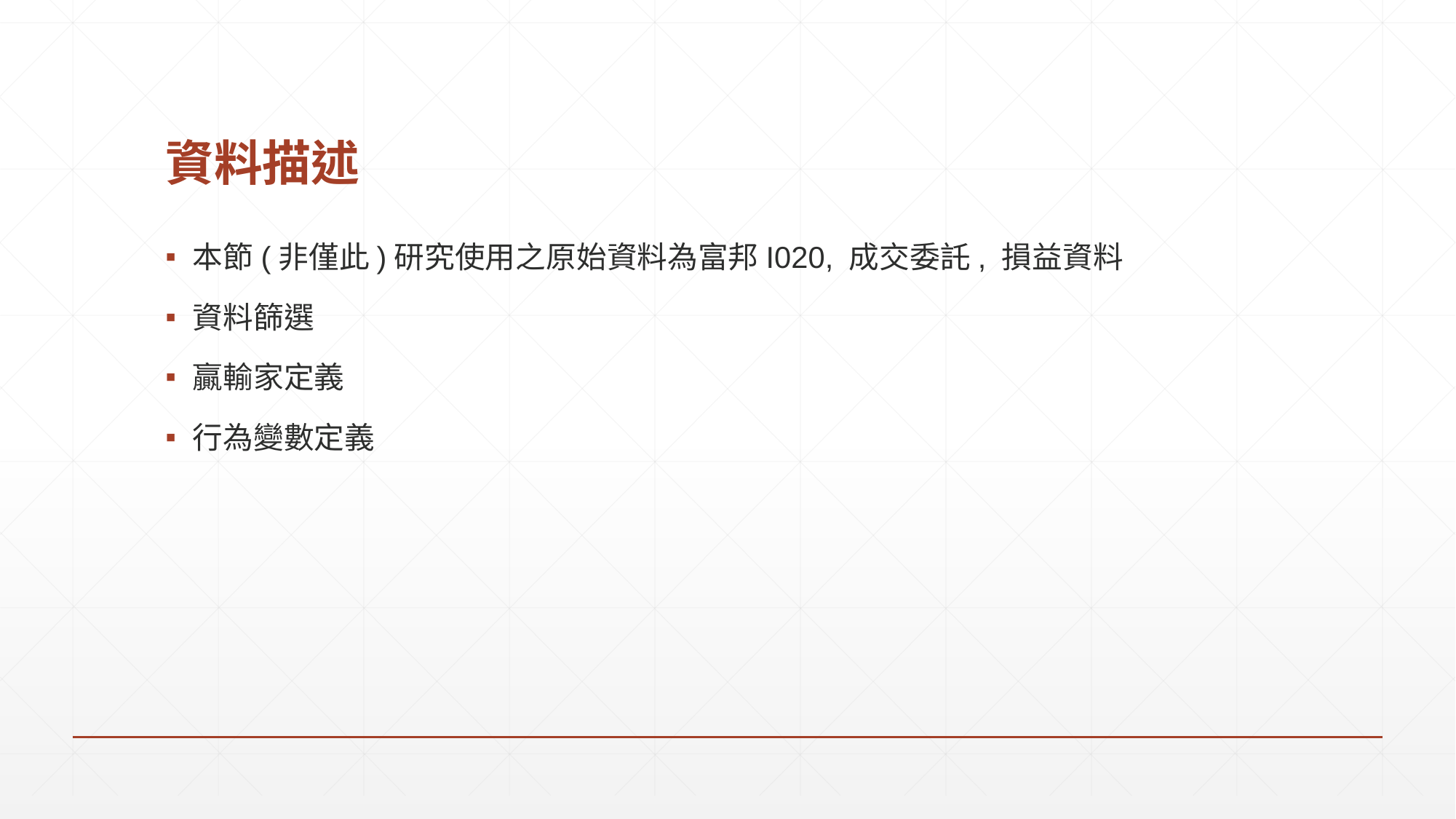

# 資料描述
本節(非僅此)研究使用之原始資料為富邦I020, 成交委託, 損益資料
資料篩選
贏輸家定義
⾏為變數定義